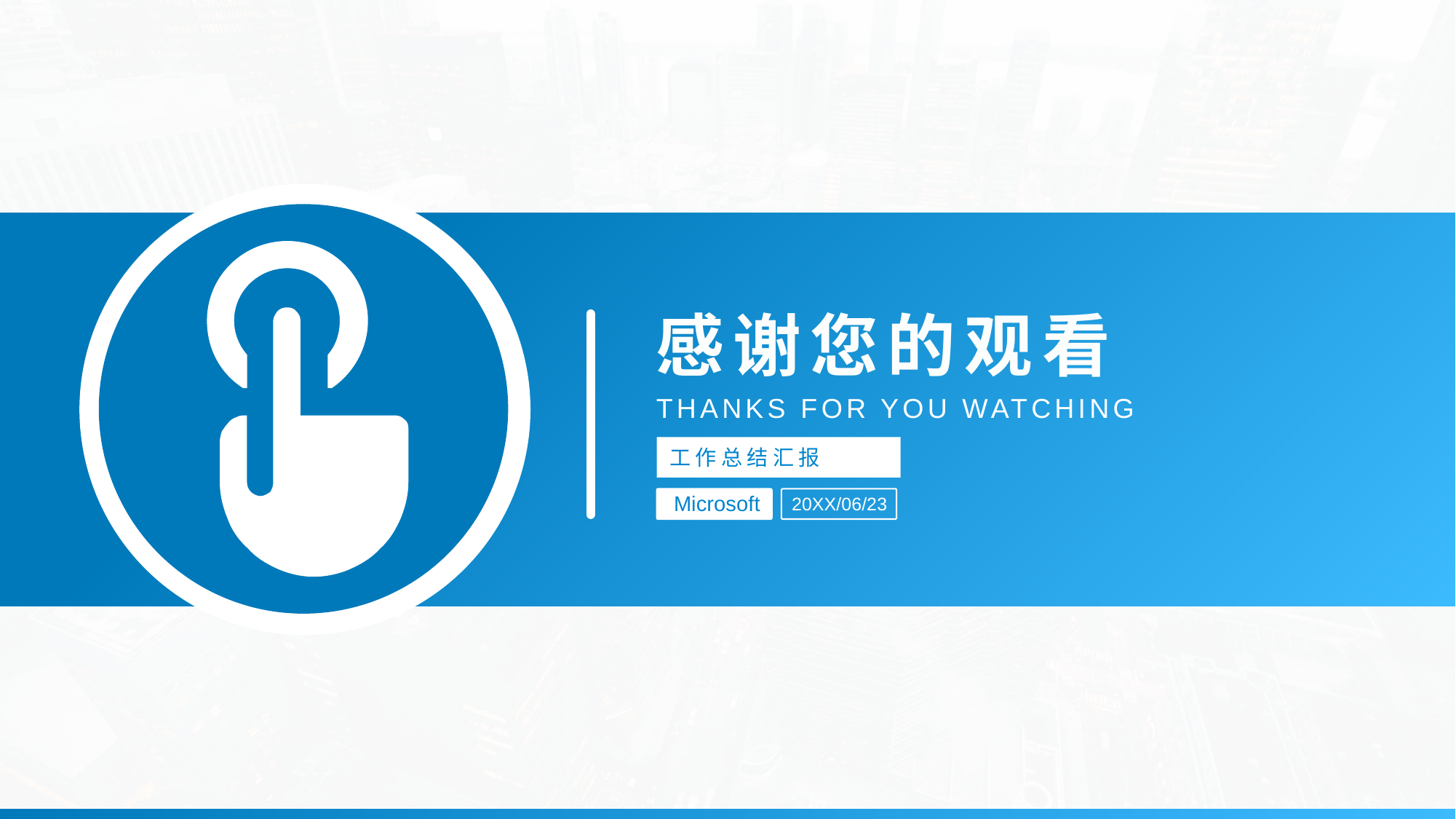

感谢您的观看
THANKS FOR YOU WATCHING

工作总结汇报
Microsoft
20XX/06/23